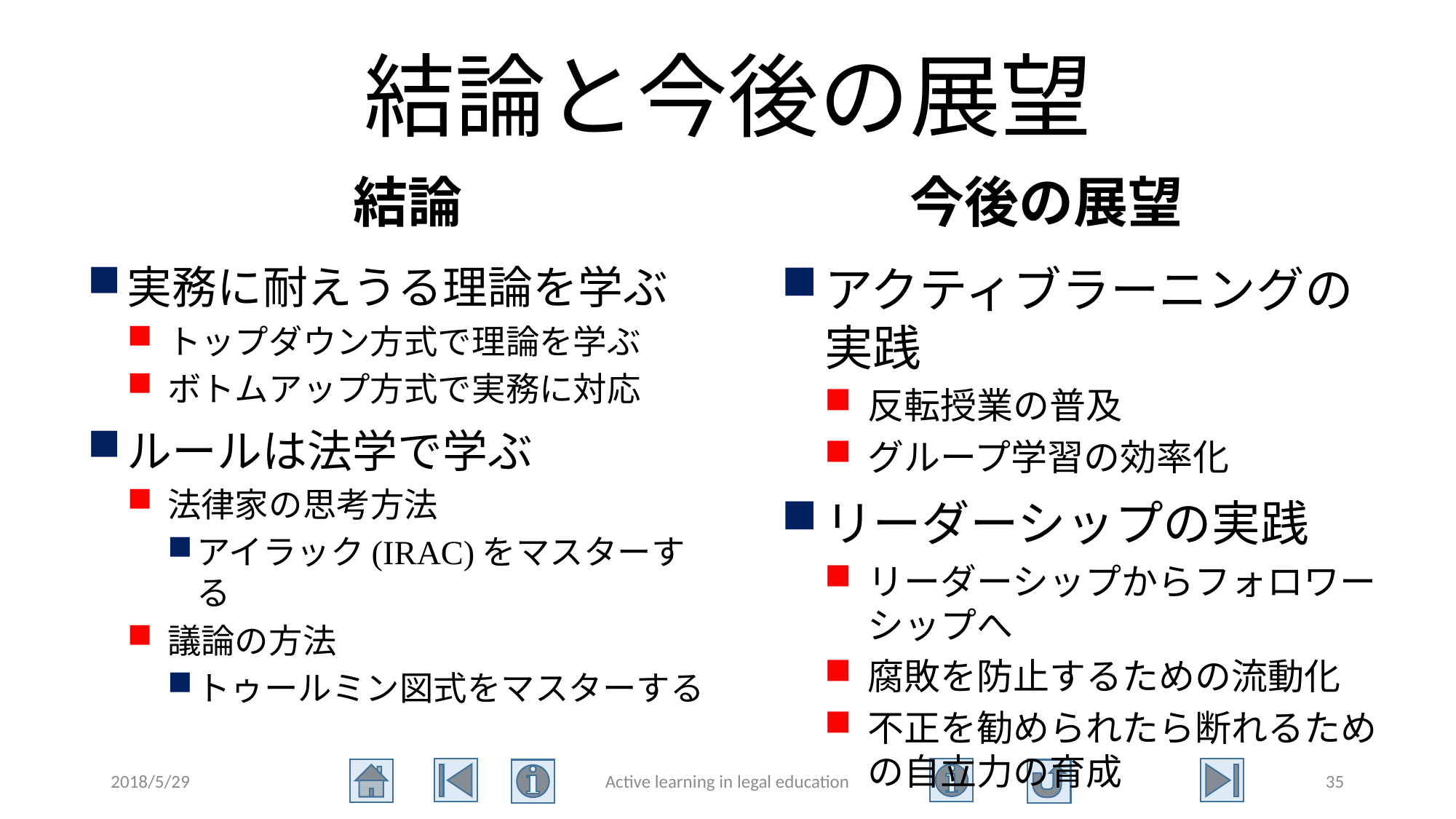

# 結論と今後の展望
結論
今後の展望
実務に耐えうる理論を学ぶ
トップダウン方式で理論を学ぶ
ボトムアップ方式で実務に対応
ルールは法学で学ぶ
法律家の思考方法
アイラック(IRAC)をマスターする
議論の方法
トゥールミン図式をマスターする
アクティブラーニングの実践
反転授業の普及
グループ学習の効率化
リーダーシップの実践
リーダーシップからフォロワーシップへ
腐敗を防止するための流動化
不正を勧められたら断れるための自立力の育成
2018/5/29
Active learning in legal education
35